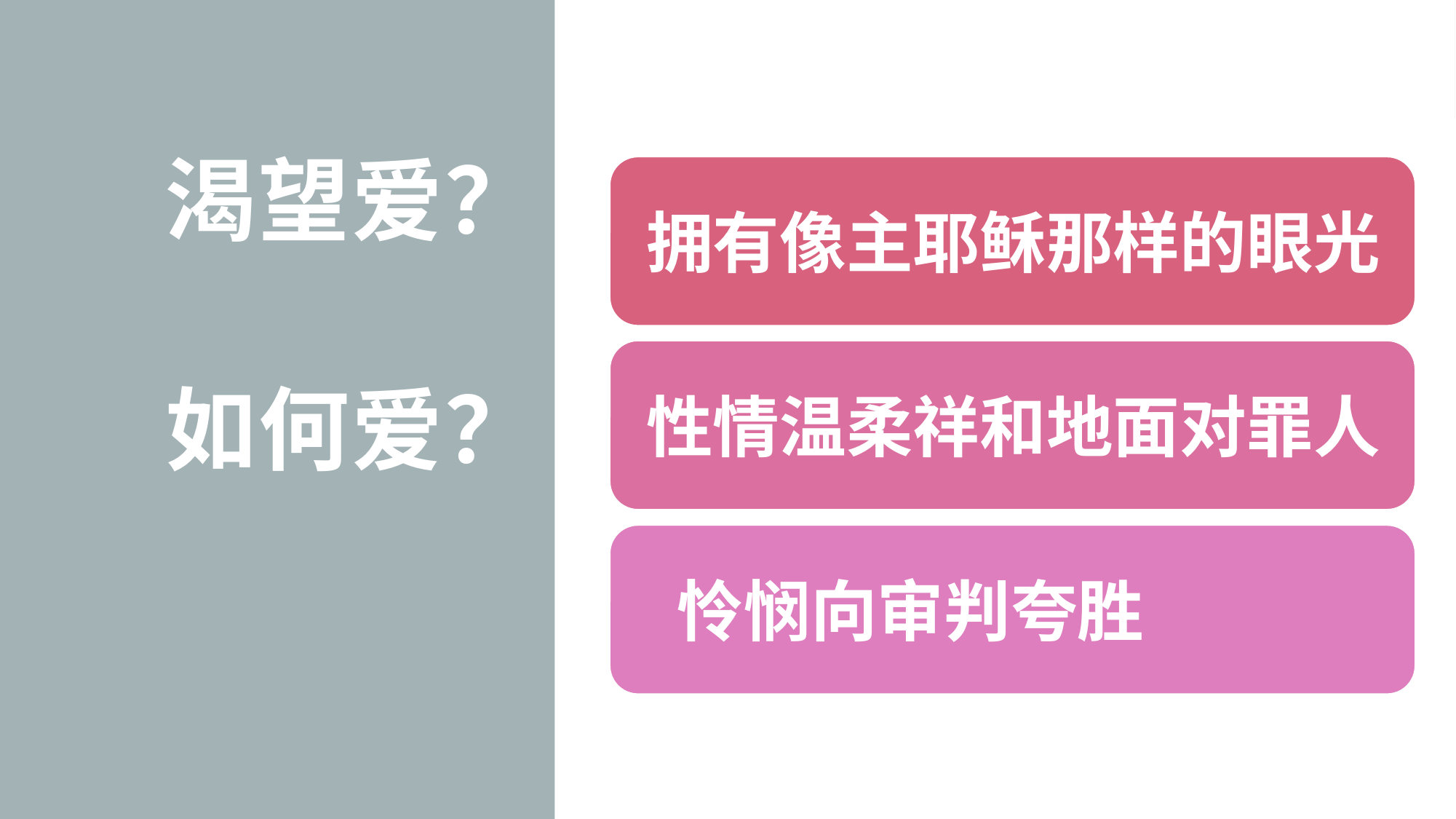

# 渴望爱？ 如何爱？
拥有像主耶稣那样的眼光
性情温柔祥和地面对罪人
 怜悯向审判夸胜